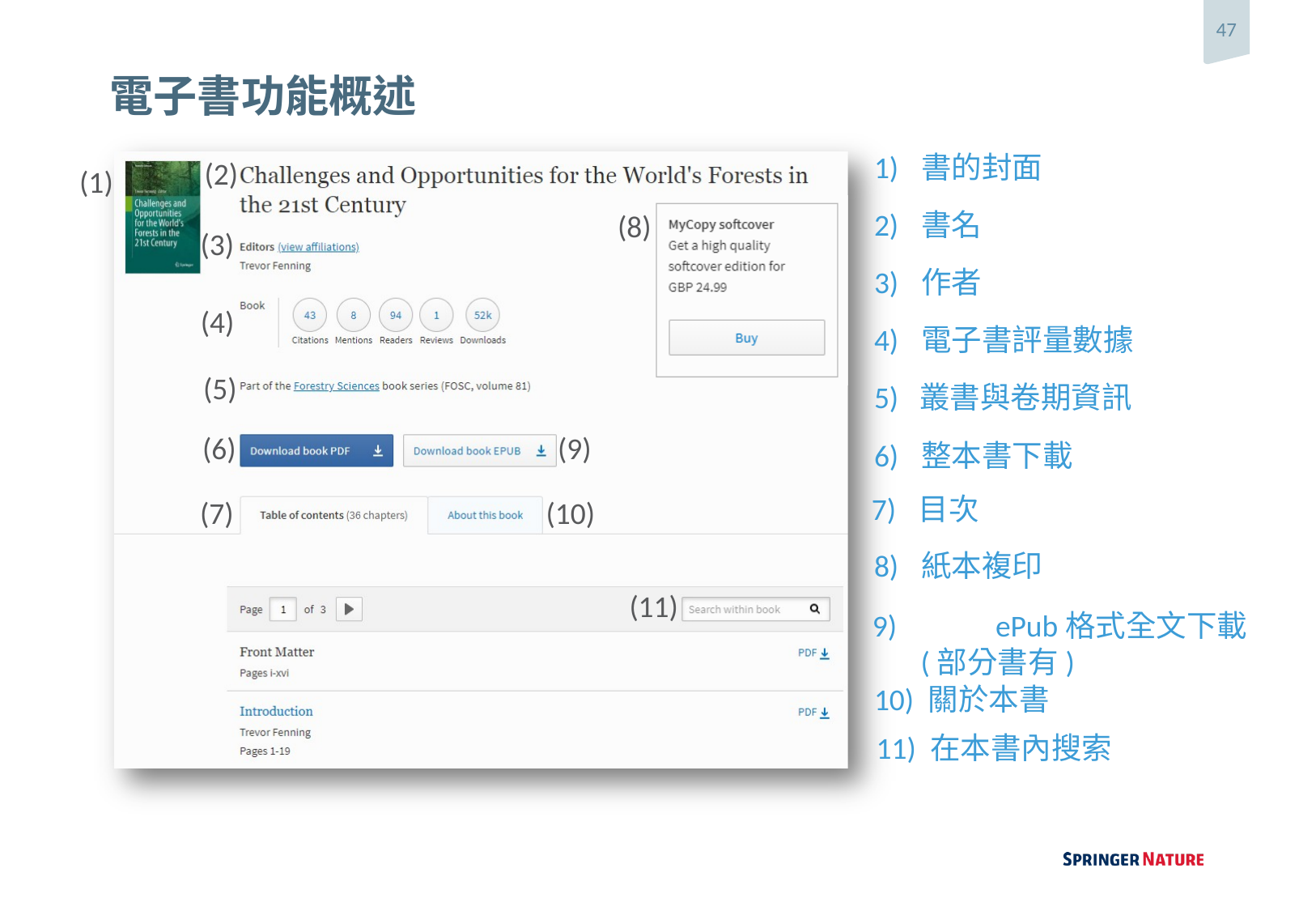

47
# 電子書功能概述

1)	書的封面

(2)
(1)

2)	書名
(8)
(3)
3)	作者
(4)
4)	電子書評量數據
(5)
5)	叢書與卷期資訊
(9)
(6)
6)	整本書下載
7)	目次
(10)
(7)
8)	紙本複印
(11)
9)	ePub格式全文下載
       (部分書有)
10) 關於本書
11) 在本書內搜索